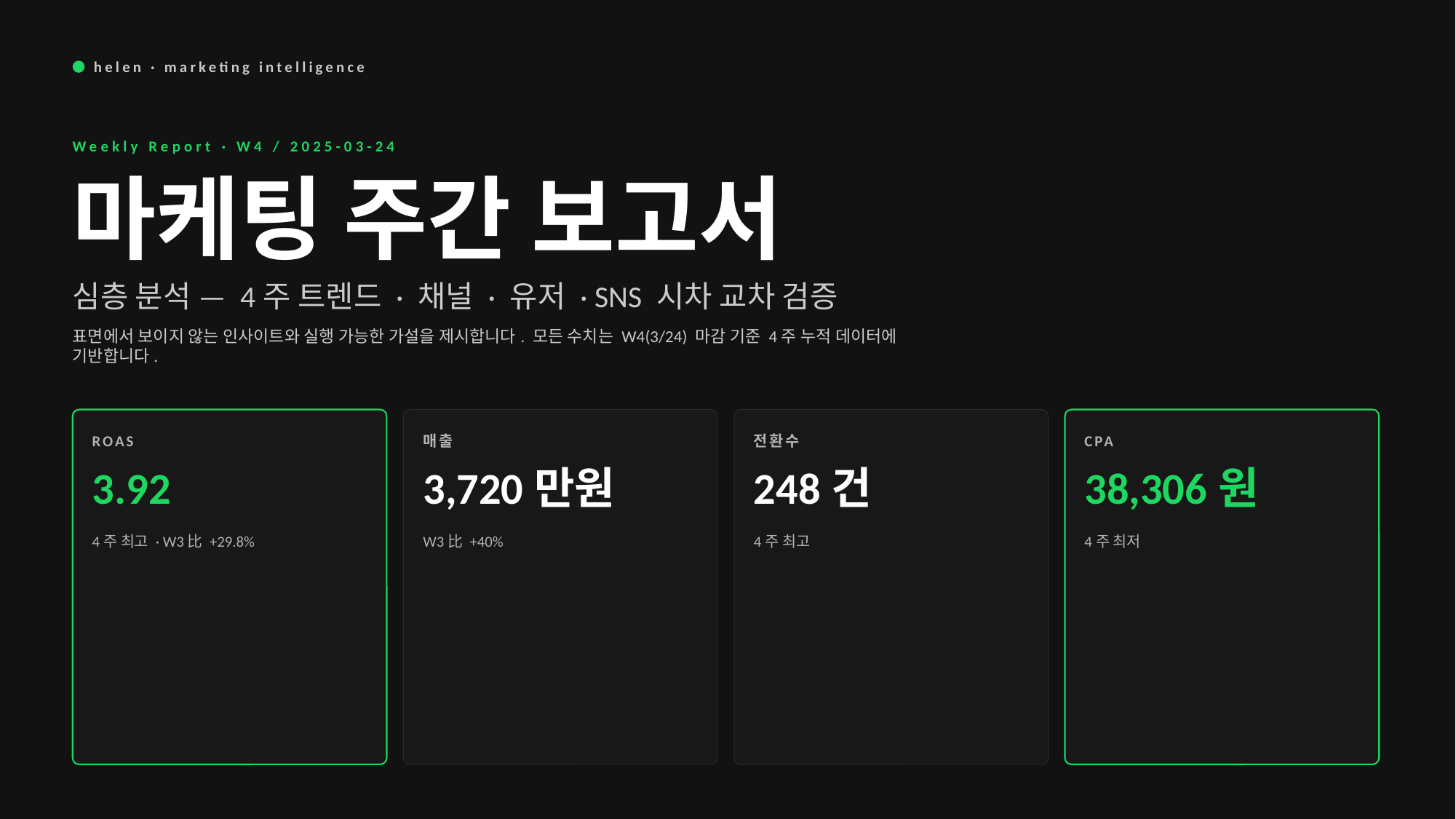

helen · marketing intelligence

Weekly Report · W4 / 2025-03-24
마케팅 주간 보고서
심층 분석 — 4주 트렌드 · 채널 · 유저 · SNS 시차 교차 검증
표면에서 보이지 않는 인사이트와 실행 가능한 가설을 제시합니다. 모든 수치는 W4(3/24) 마감 기준 4주 누적 데이터에 기반합니다.

ROAS
매출
전환수
CPA
3.92
3,720만원
248건
38,306원
4주 최고 · W3比 +29.8%
W3比 +40%
4주 최고
4주 최저